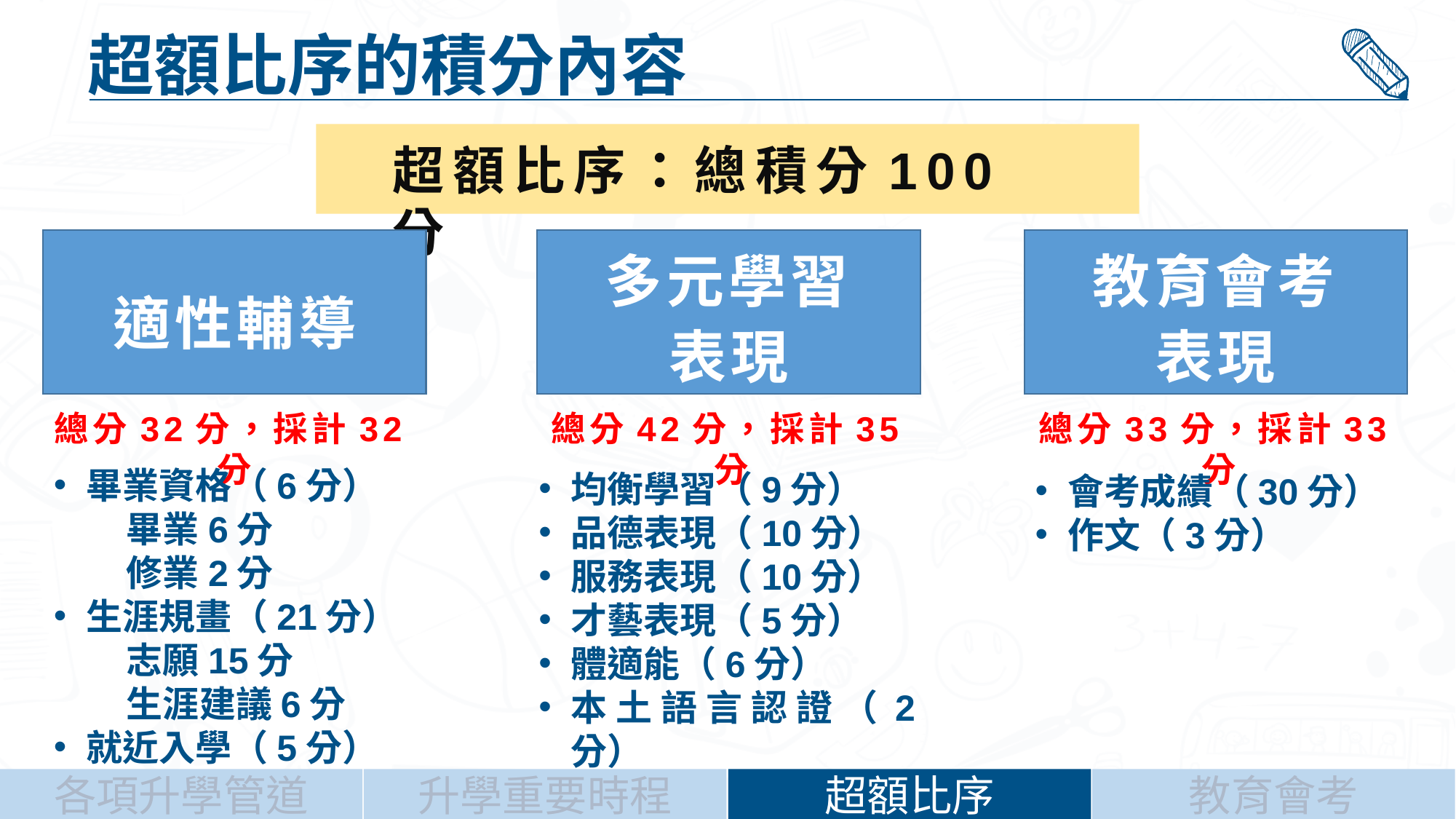

超額比序的積分內容

超額比序：總積分100分

適性輔導
總分32分，採計32分

多元學習表現
總分42分，採計35分

教育會考表現
總分33分，採計33分
畢業資格（6分）
　　畢業6分
　　修業2分
生涯規畫（21分）
　　志願15分
　　生涯建議6分
就近入學（5分）
均衡學習（9分）
品德表現（10分）
服務表現（10分）
才藝表現（5分）
體適能（6分）
本土語言認證（2分）
會考成績（30分）
作文（3分）
升學重要時程
超額比序
教育會考
各項升學管道